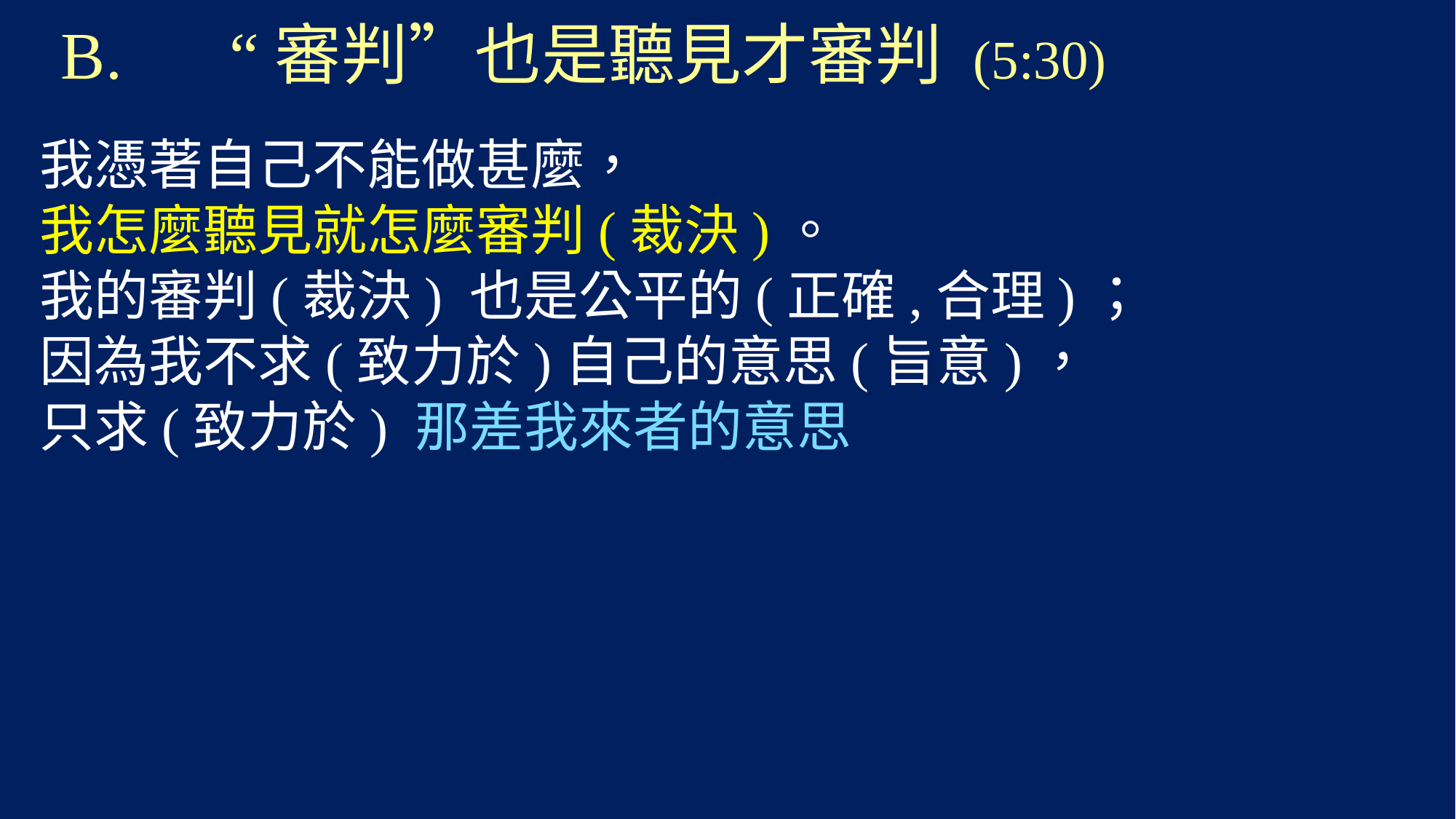

# B.	“審判”也是聽見才審判 (5:30)
我憑著自己不能做甚麼，
我怎麼聽見就怎麼審判(裁決)。
我的審判(裁決) 也是公平的(正確,合理)；
因為我不求(致力於)自己的意思(旨意)，
只求(致力於) 那差我來者的意思